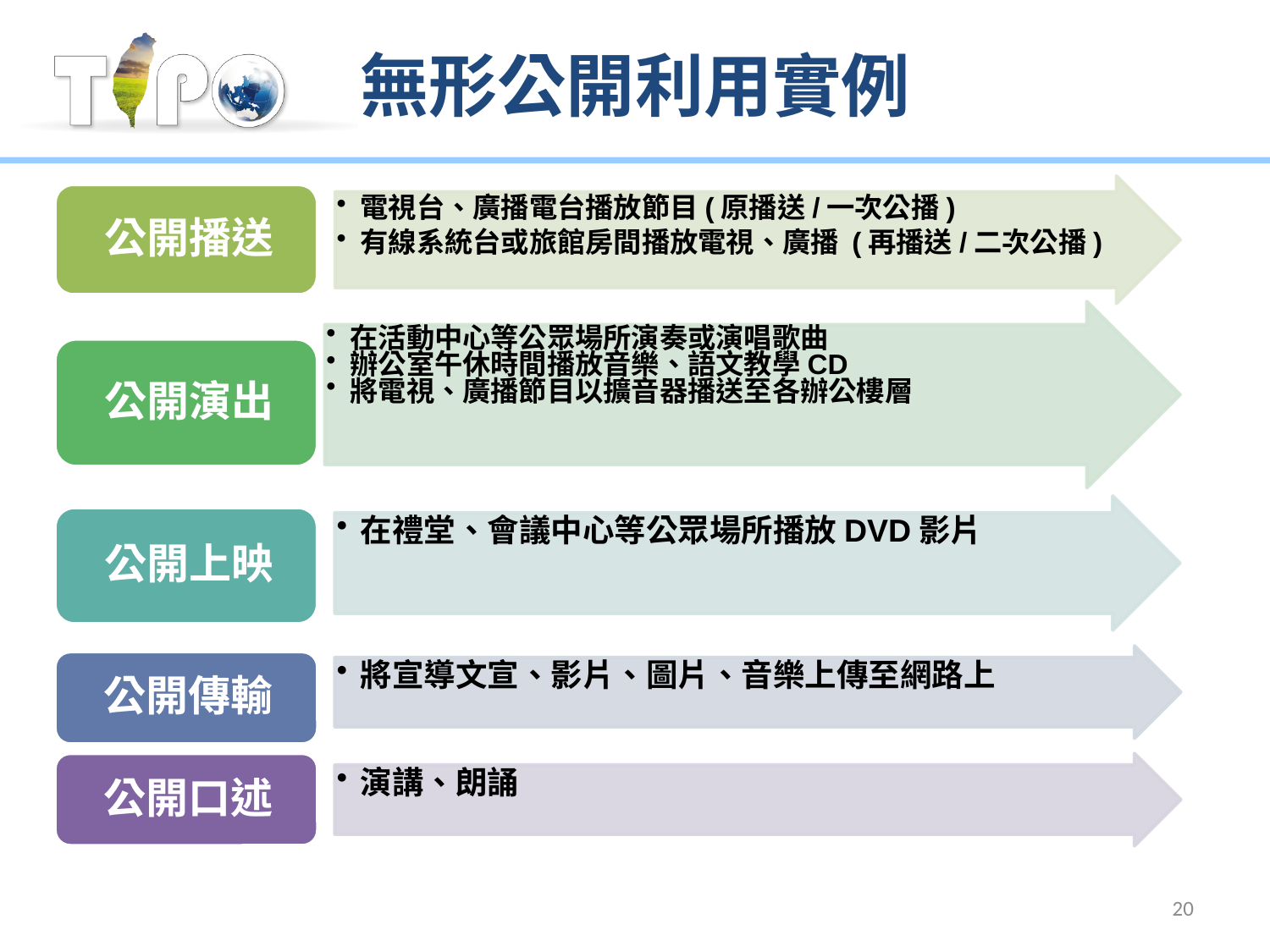

# 無形公開利用實例
電視台、廣播電台播放節目(原播送/一次公播)
有線系統台或旅館房間播放電視、廣播 (再播送/二次公播)
公開播送
在活動中心等公眾場所演奏或演唱歌曲
辦公室午休時間播放音樂、語文教學CD
將電視、廣播節目以擴音器播送至各辦公樓層
公開演出
在禮堂、會議中心等公眾場所播放DVD影片
公開上映
將宣導文宣、影片、圖片、音樂上傳至網路上
公開傳輸
演講、朗誦
公開口述
20